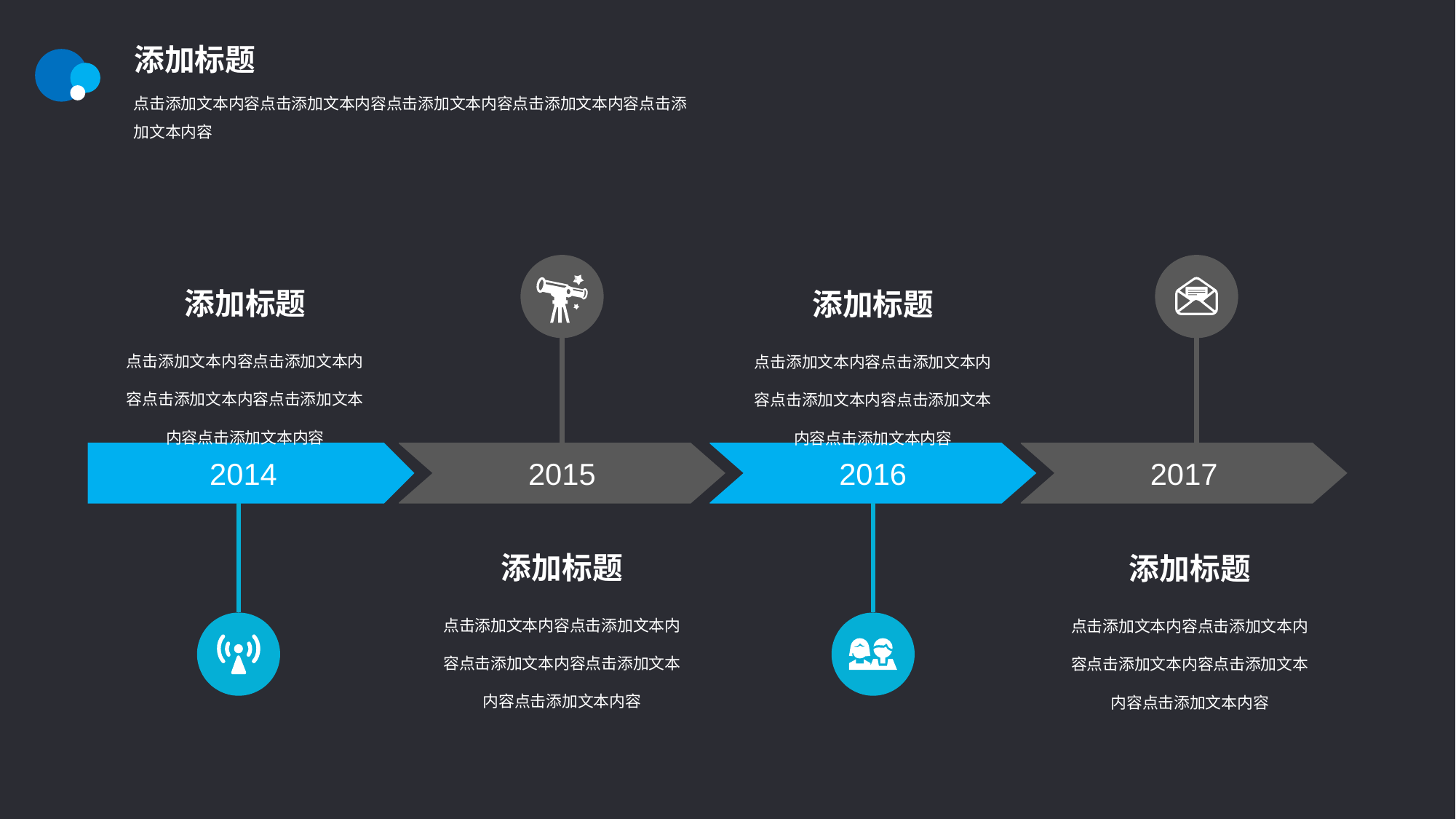

添加标题
点击添加文本内容点击添加文本内容点击添加文本内容点击添加文本内容点击添加文本内容

添加标题
点击添加文本内容点击添加文本内容点击添加文本内容点击添加文本内容点击添加文本内容
添加标题
点击添加文本内容点击添加文本内容点击添加文本内容点击添加文本内容点击添加文本内容
2014
2015
2016
2017
添加标题
点击添加文本内容点击添加文本内容点击添加文本内容点击添加文本内容点击添加文本内容
添加标题
点击添加文本内容点击添加文本内容点击添加文本内容点击添加文本内容点击添加文本内容